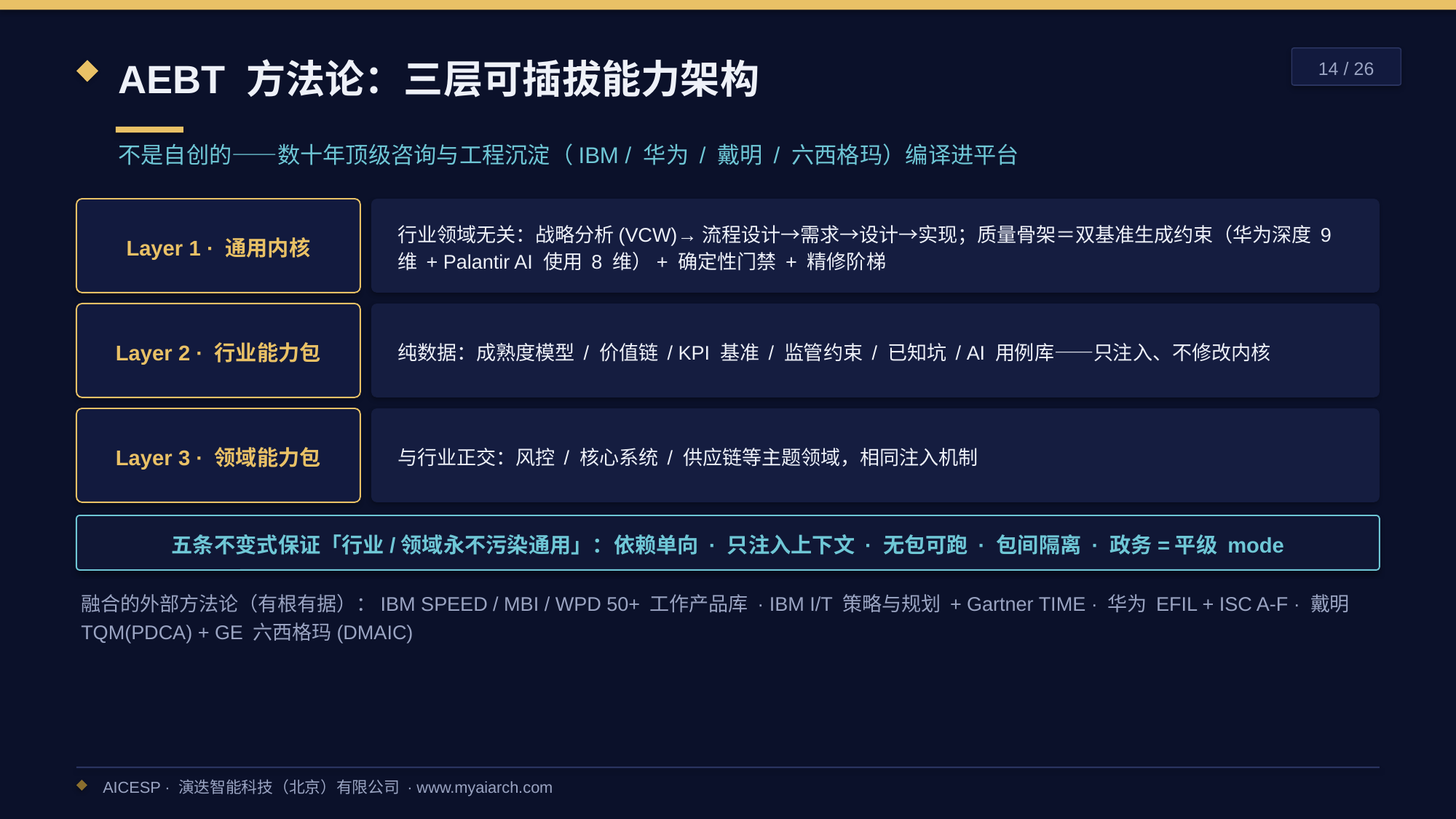

AEBT 方法论：三层可插拔能力架构

14 / 26

不是自创的——数十年顶级咨询与工程沉淀（IBM / 华为 / 戴明 / 六西格玛）编译进平台

Layer 1 · 通用内核

行业领域无关：战略分析(VCW)→流程设计→需求→设计→实现；质量骨架＝双基准生成约束（华为深度 9 维 + Palantir AI 使用 8 维）+ 确定性门禁 + 精修阶梯

Layer 2 · 行业能力包

纯数据：成熟度模型 / 价值链 / KPI 基准 / 监管约束 / 已知坑 / AI 用例库——只注入、不修改内核

Layer 3 · 领域能力包

与行业正交：风控 / 核心系统 / 供应链等主题领域，相同注入机制

五条不变式保证「行业/领域永不污染通用」：依赖单向 · 只注入上下文 · 无包可跑 · 包间隔离 · 政务=平级 mode
融合的外部方法论（有根有据）：IBM SPEED / MBI / WPD 50+ 工作产品库 · IBM I/T 策略与规划 + Gartner TIME · 华为 EFIL + ISC A-F · 戴明 TQM(PDCA) + GE 六西格玛(DMAIC)

AICESP · 演迭智能科技（北京）有限公司 · www.myaiarch.com